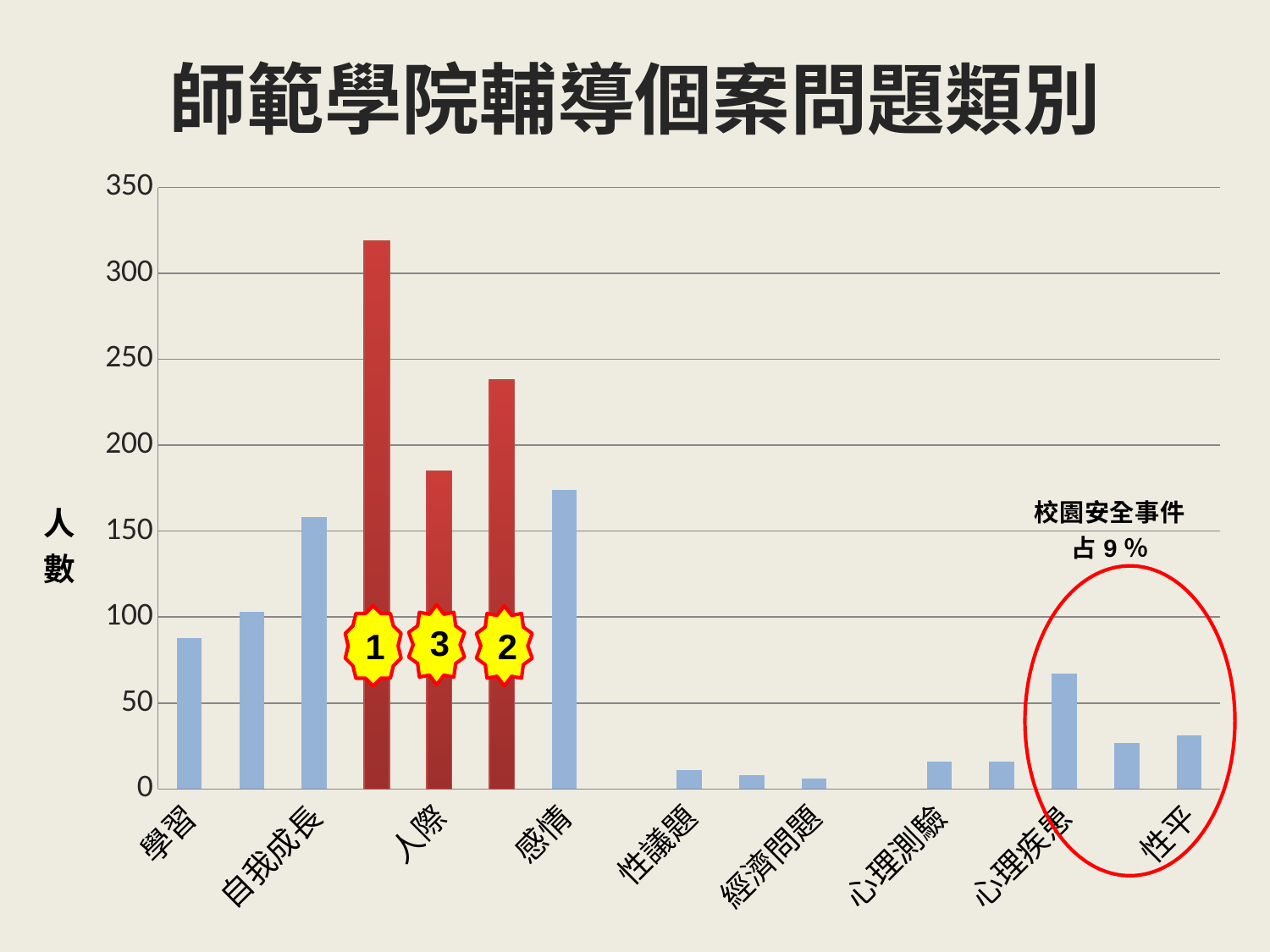

# 師範學院輔導個案問題類別

### Chart

| Category | 人數 |
|---|---|
| 學習 | 88.0 |
| 生涯 | 103.0 |
| 自我成長 | 158.0 |
| 生活調適 | 319.0 |
| 人際 | 185.0 |
| 家庭 | 238.0 |
| 感情 | 174.0 |
| 成癮 | 0.0 |
| 性議題 | 11.0 |
| 偏差行為 | 8.0 |
| 經濟問題 | 6.0 |
| 生理健康 | 0.0 |
| 心理測驗 | 16.0 |
| 其他 | 16.0 |
| 心理疾患 | 67.0 |
| 危機事件 | 27.0 |
| 性平 | 31.0 |
1
2